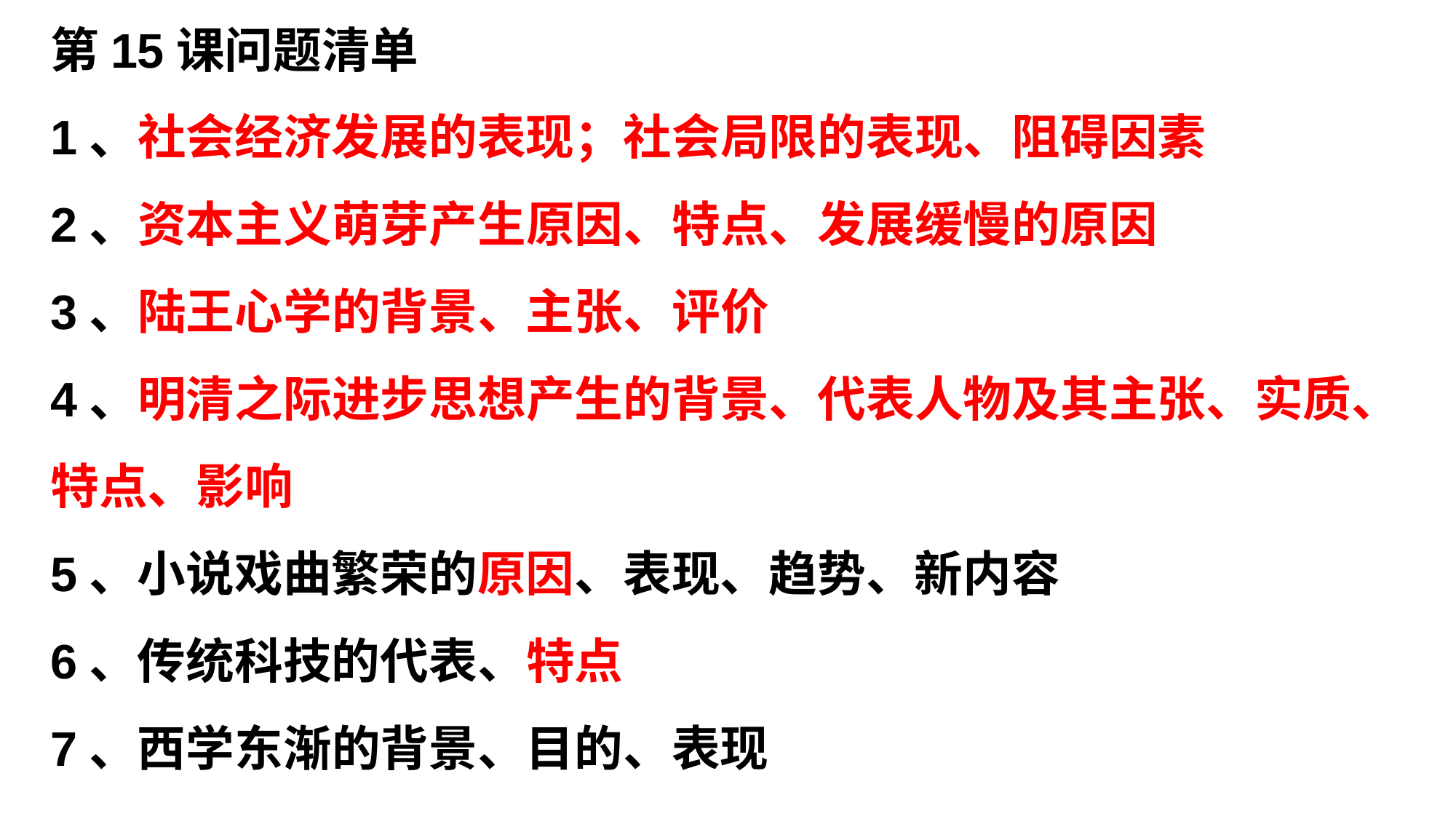

第15课问题清单1、社会经济发展的表现；社会局限的表现、阻碍因素
2、资本主义萌芽产生原因、特点、发展缓慢的原因
3、陆王心学的背景、主张、评价
4、明清之际进步思想产生的背景、代表人物及其主张、实质、特点、影响
5、小说戏曲繁荣的原因、表现、趋势、新内容
6、传统科技的代表、特点
7、西学东渐的背景、目的、表现